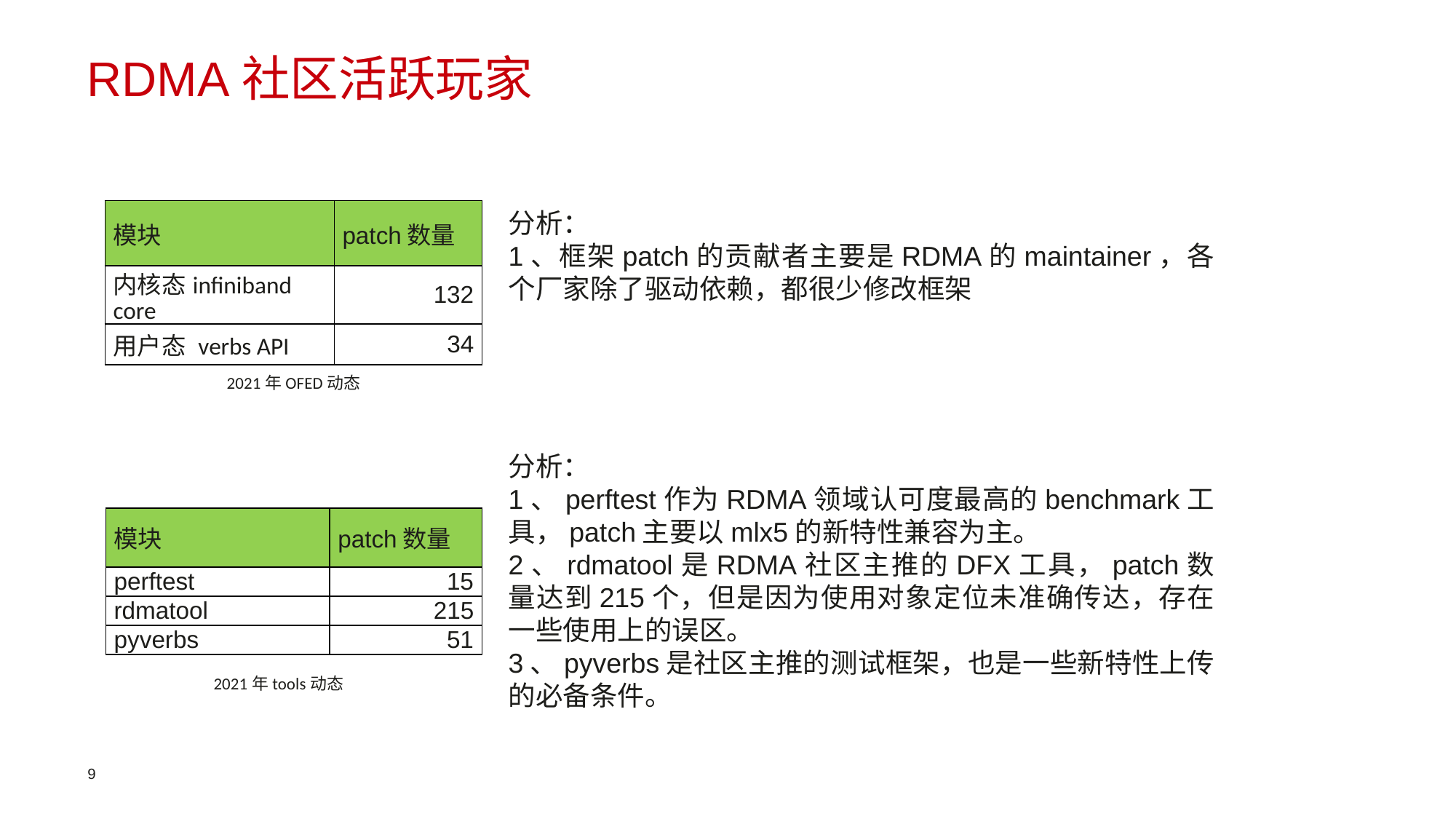

RDMA社区活跃玩家
| 模块 | patch数量 |
| --- | --- |
| 内核态infiniband core | 132 |
| 用户态 verbs API | 34 |
分析：
1、框架patch的贡献者主要是RDMA的maintainer，各个厂家除了驱动依赖，都很少修改框架
2021年OFED动态
分析：
1、perftest作为RDMA领域认可度最高的benchmark工具，patch主要以mlx5的新特性兼容为主。
2、rdmatool是RDMA社区主推的DFX工具，patch数量达到215个，但是因为使用对象定位未准确传达，存在一些使用上的误区。
3、pyverbs是社区主推的测试框架，也是一些新特性上传的必备条件。
| 模块 | patch数量 |
| --- | --- |
| perftest | 15 |
| rdmatool | 215 |
| pyverbs | 51 |
2021年tools动态